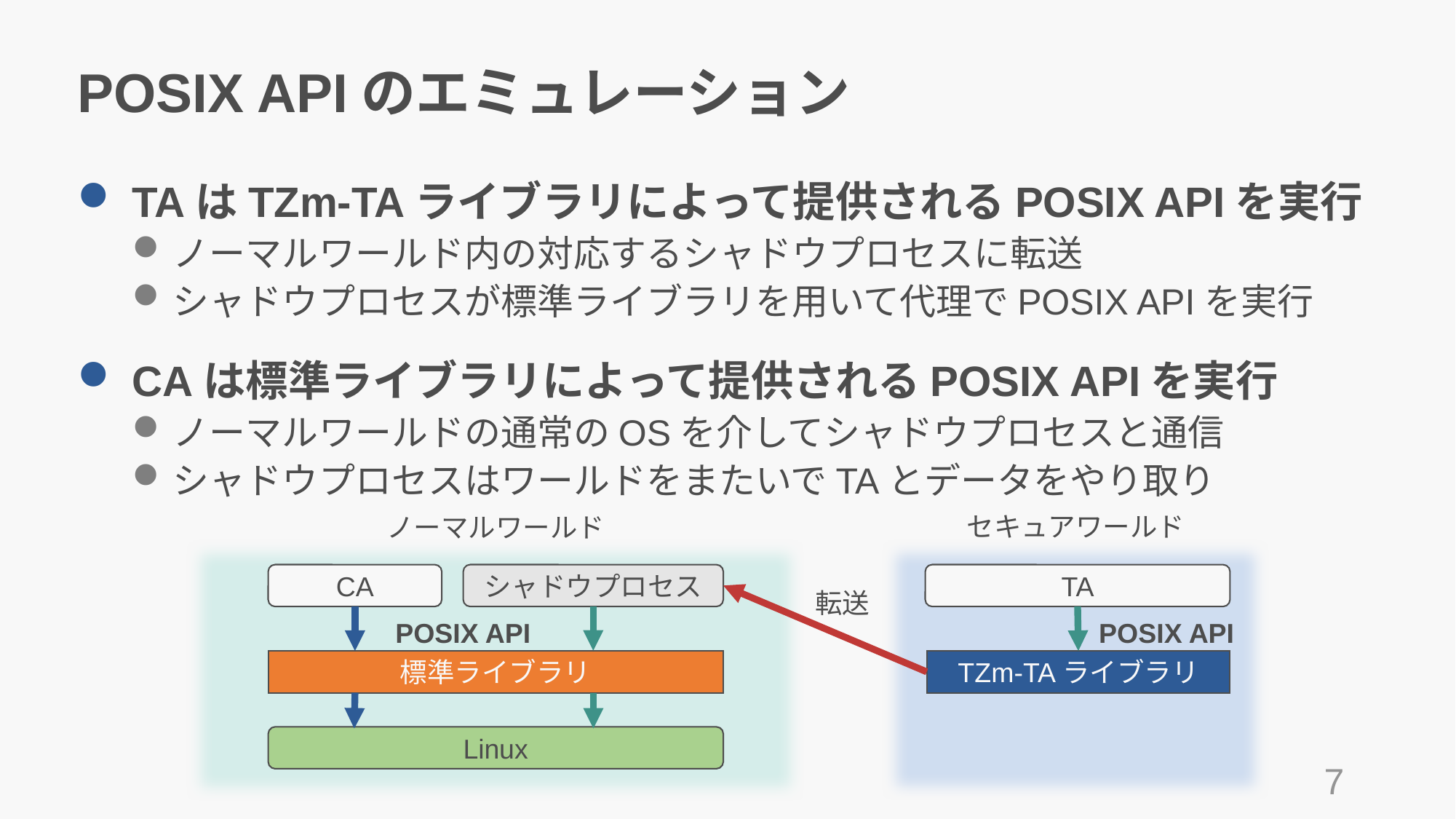

# POSIX APIのエミュレーション
TAはTZm-TAライブラリによって提供されるPOSIX APIを実行
ノーマルワールド内の対応するシャドウプロセスに転送
シャドウプロセスが標準ライブラリを用いて代理でPOSIX APIを実行
CAは標準ライブラリによって提供されるPOSIX APIを実行
ノーマルワールドの通常のOSを介してシャドウプロセスと通信
シャドウプロセスはワールドをまたいでTAとデータをやり取り
セキュアワールド
ノーマルワールド

CA
TA
シャドウプロセス
転送
POSIX API
POSIX API
標準ライブラリ
TZm-TAライブラリ
Linux